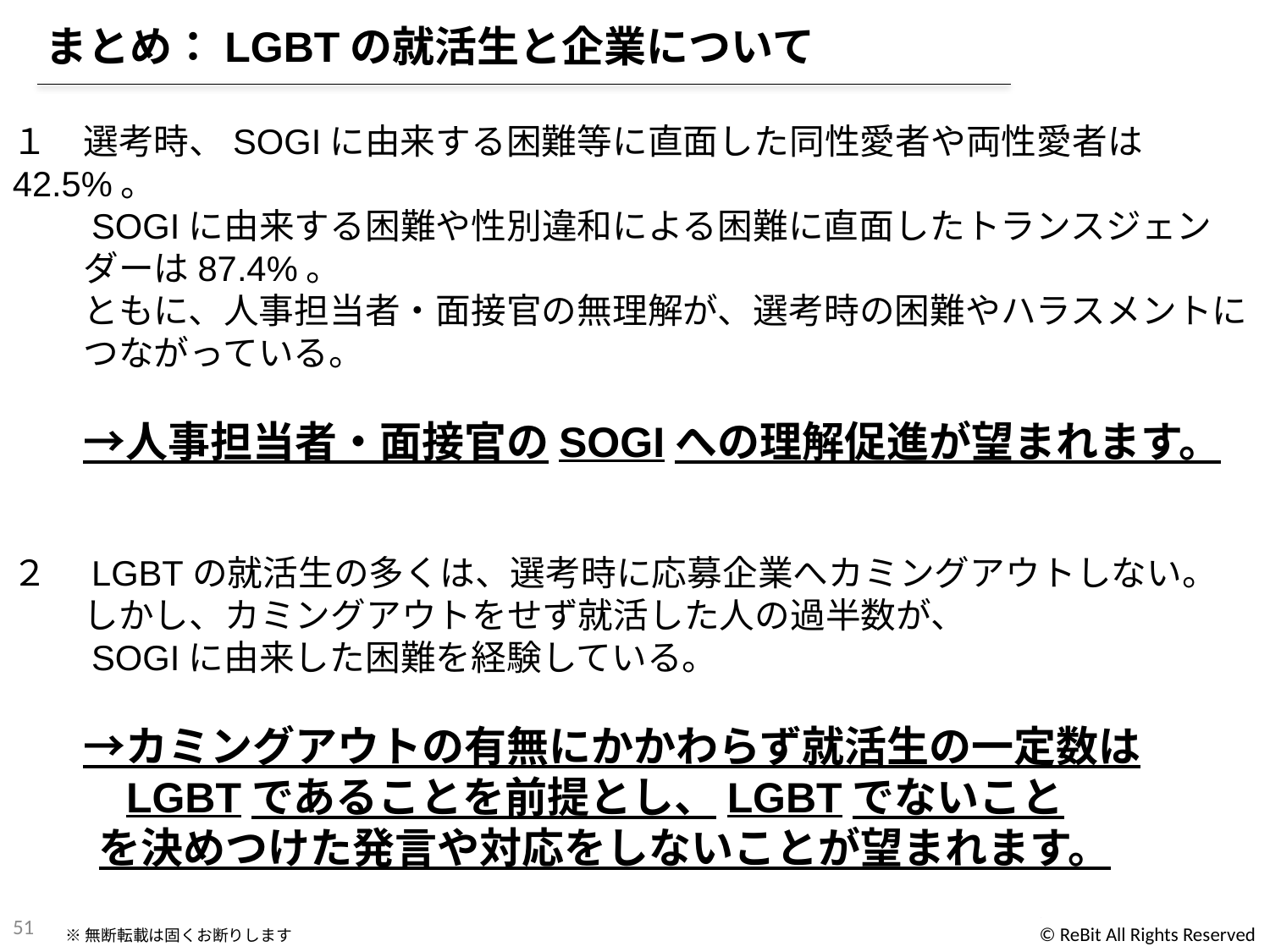

まとめ：LGBTの就活生と企業について
１　選考時、SOGIに由来する困難等に直面した同性愛者や両性愛者は42.5%。
　　SOGIに由来する困難や性別違和による困難に直面したトランスジェン
　　ダーは87.4%。
　　ともに、人事担当者・面接官の無理解が、選考時の困難やハラスメントに
　　つながっている。

　　→人事担当者・面接官のSOGIへの理解促進が望まれます。

２　LGBTの就活生の多くは、選考時に応募企業へカミングアウトしない。
　　しかし、カミングアウトをせず就活した人の過半数が、
　　SOGIに由来した困難を経験している。

　　→カミングアウトの有無にかかわらず就活生の一定数は
　　  LGBTであることを前提とし、LGBTでないこと
        を決めつけた発言や対応をしないことが望まれます。

51